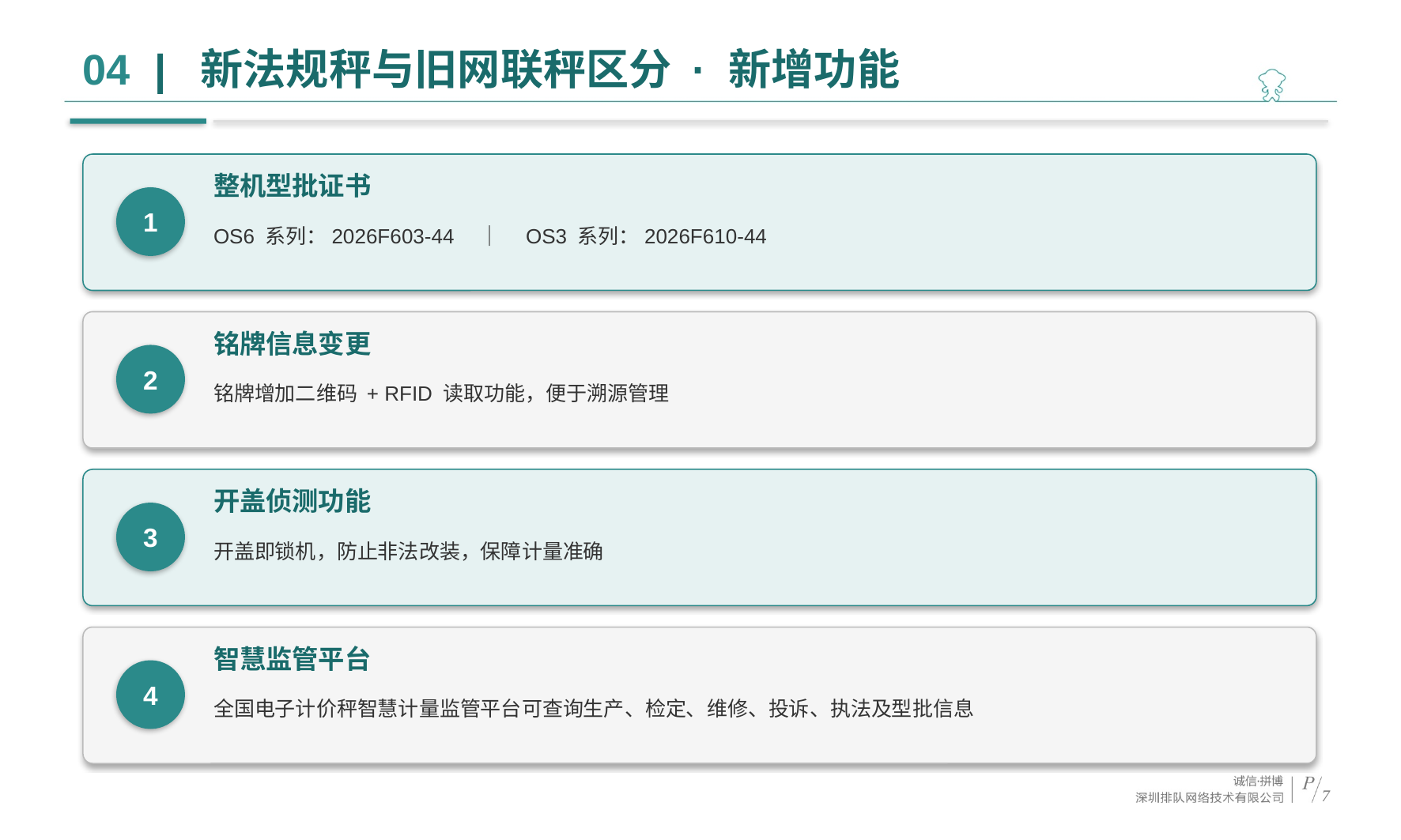

# 04  |  新法规秤与旧网联秤区分 · 新增功能

整机型批证书
1
OS6 系列：2026F603-44　｜　OS3 系列：2026F610-44

铭牌信息变更
2
铭牌增加二维码 + RFID 读取功能，便于溯源管理

开盖侦测功能
3
开盖即锁机，防止非法改装，保障计量准确

智慧监管平台
4
全国电子计价秤智慧计量监管平台可查询生产、检定、维修、投诉、执法及型批信息